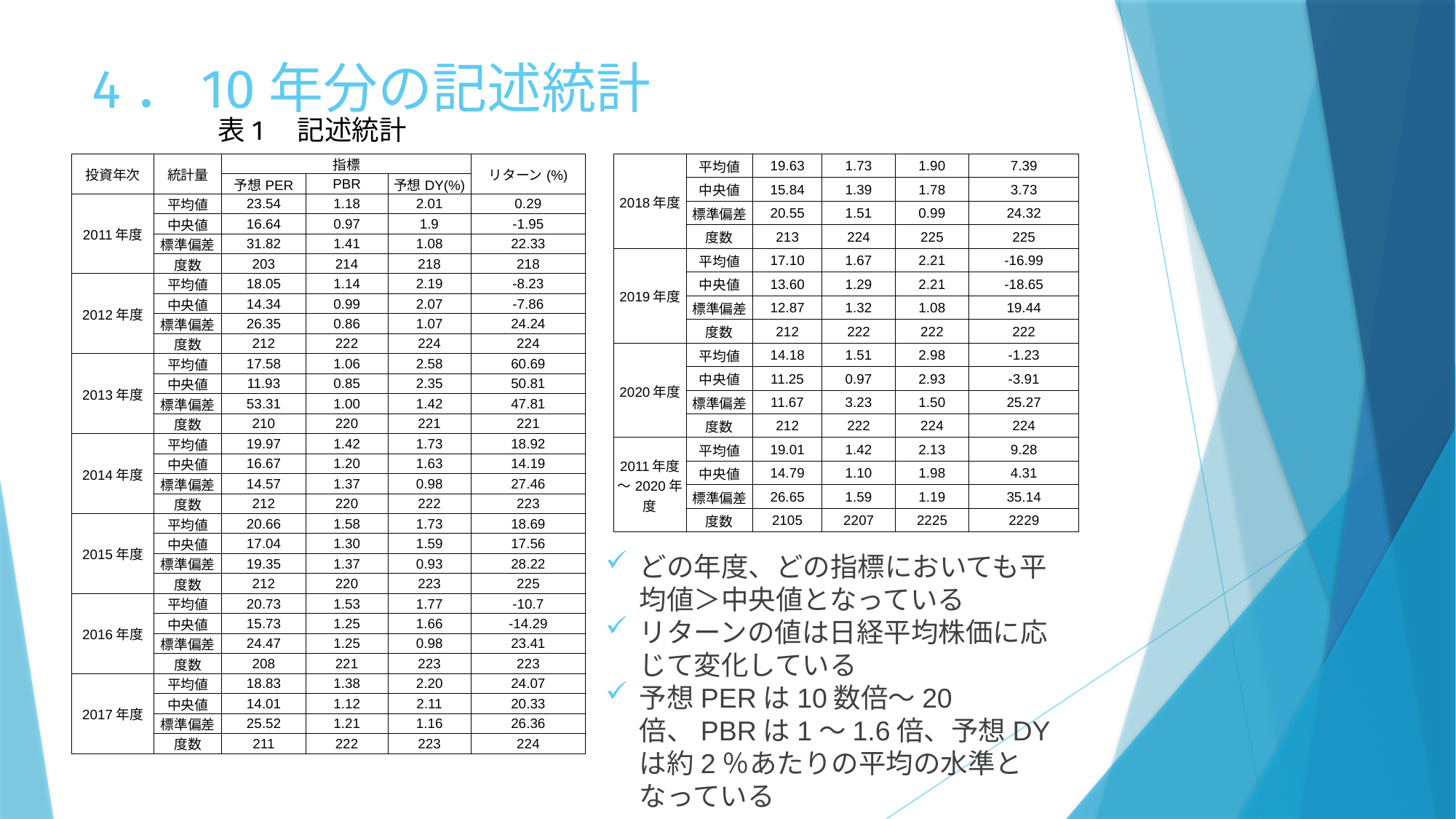

# 4．10年分の記述統計
表1　記述統計
| 投資年次 | 統計量 | 指標 |  |  | リターン(%) |
| --- | --- | --- | --- | --- | --- |
|  |  | 予想PER | PBR | 予想DY(%) |  |
| 2011年度 | 平均値 | 23.54 | 1.18 | 2.01 | 0.29 |
|  | 中央値 | 16.64 | 0.97 | 1.9 | -1.95 |
|  | 標準偏差 | 31.82 | 1.41 | 1.08 | 22.33 |
|  | 度数 | 203 | 214 | 218 | 218 |
| 2012年度 | 平均値 | 18.05 | 1.14 | 2.19 | -8.23 |
|  | 中央値 | 14.34 | 0.99 | 2.07 | -7.86 |
|  | 標準偏差 | 26.35 | 0.86 | 1.07 | 24.24 |
|  | 度数 | 212 | 222 | 224 | 224 |
| 2013年度 | 平均値 | 17.58 | 1.06 | 2.58 | 60.69 |
|  | 中央値 | 11.93 | 0.85 | 2.35 | 50.81 |
|  | 標準偏差 | 53.31 | 1.00 | 1.42 | 47.81 |
|  | 度数 | 210 | 220 | 221 | 221 |
| 2014年度 | 平均値 | 19.97 | 1.42 | 1.73 | 18.92 |
|  | 中央値 | 16.67 | 1.20 | 1.63 | 14.19 |
|  | 標準偏差 | 14.57 | 1.37 | 0.98 | 27.46 |
|  | 度数 | 212 | 220 | 222 | 223 |
| 2015年度 | 平均値 | 20.66 | 1.58 | 1.73 | 18.69 |
|  | 中央値 | 17.04 | 1.30 | 1.59 | 17.56 |
|  | 標準偏差 | 19.35 | 1.37 | 0.93 | 28.22 |
|  | 度数 | 212 | 220 | 223 | 225 |
| 2016年度 | 平均値 | 20.73 | 1.53 | 1.77 | -10.7 |
|  | 中央値 | 15.73 | 1.25 | 1.66 | -14.29 |
|  | 標準偏差 | 24.47 | 1.25 | 0.98 | 23.41 |
|  | 度数 | 208 | 221 | 223 | 223 |
| 2017年度 | 平均値 | 18.83 | 1.38 | 2.20 | 24.07 |
|  | 中央値 | 14.01 | 1.12 | 2.11 | 20.33 |
|  | 標準偏差 | 25.52 | 1.21 | 1.16 | 26.36 |
|  | 度数 | 211 | 222 | 223 | 224 |
| 2018年度 | 平均値 | 19.63 | 1.73 | 1.90 | 7.39 |
| --- | --- | --- | --- | --- | --- |
|  | 中央値 | 15.84 | 1.39 | 1.78 | 3.73 |
|  | 標準偏差 | 20.55 | 1.51 | 0.99 | 24.32 |
|  | 度数 | 213 | 224 | 225 | 225 |
| 2019年度 | 平均値 | 17.10 | 1.67 | 2.21 | -16.99 |
|  | 中央値 | 13.60 | 1.29 | 2.21 | -18.65 |
|  | 標準偏差 | 12.87 | 1.32 | 1.08 | 19.44 |
|  | 度数 | 212 | 222 | 222 | 222 |
| 2020年度 | 平均値 | 14.18 | 1.51 | 2.98 | -1.23 |
|  | 中央値 | 11.25 | 0.97 | 2.93 | -3.91 |
|  | 標準偏差 | 11.67 | 3.23 | 1.50 | 25.27 |
|  | 度数 | 212 | 222 | 224 | 224 |
| 2011年度 ～2020年度 | 平均値 | 19.01 | 1.42 | 2.13 | 9.28 |
|  | 中央値 | 14.79 | 1.10 | 1.98 | 4.31 |
|  | 標準偏差 | 26.65 | 1.59 | 1.19 | 35.14 |
|  | 度数 | 2105 | 2207 | 2225 | 2229 |
どの年度、どの指標においても平均値＞中央値となっている
リターンの値は日経平均株価に応じて変化している
予想PERは10数倍～20倍、PBRは1～1.6倍、予想DYは約2％あたりの平均の水準となっている